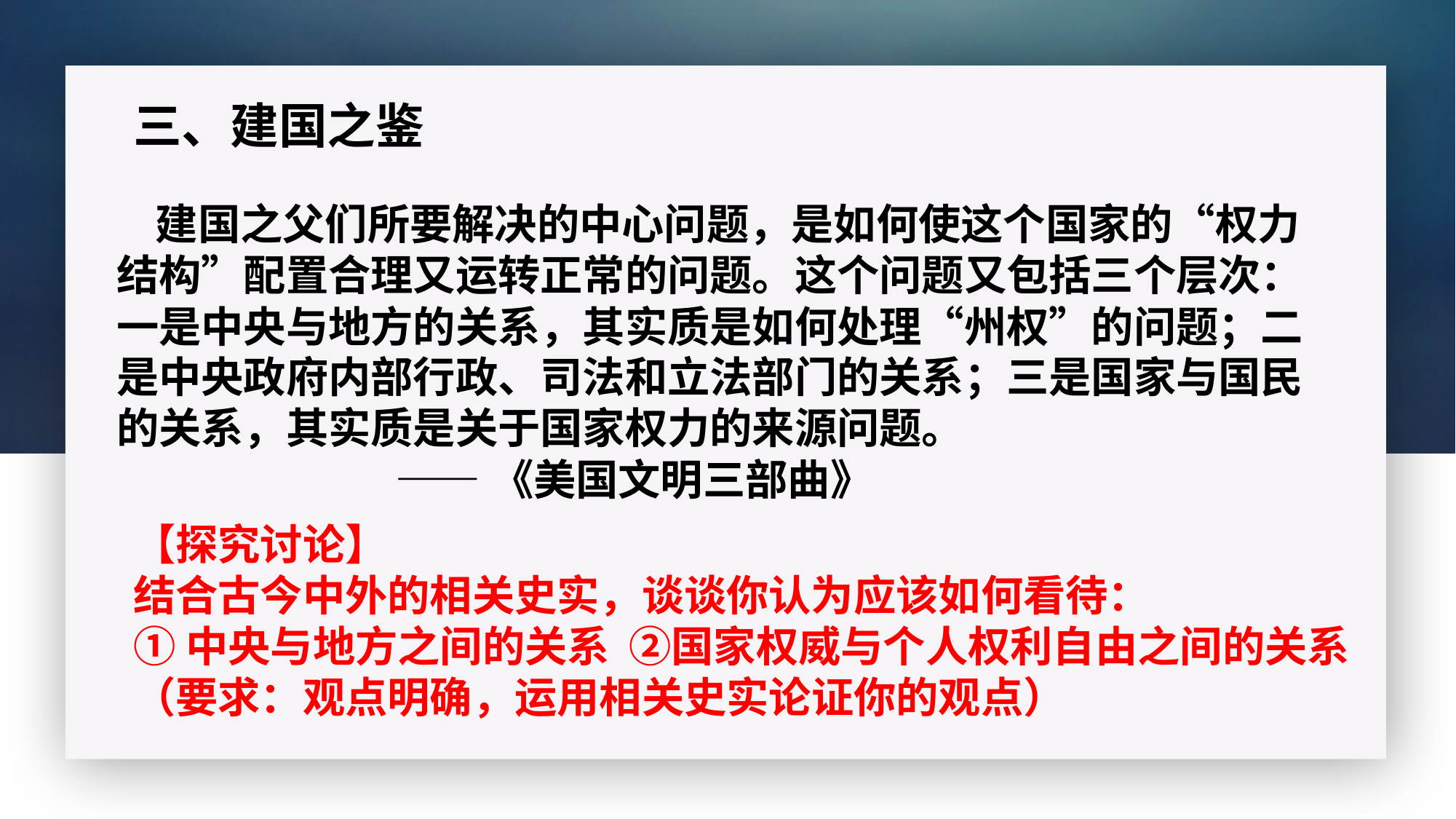

三、建国之鉴
   建国之父们所要解决的中心问题，是如何使这个国家的“权力结构”配置合理又运转正常的问题。这个问题又包括三个层次：一是中央与地方的关系，其实质是如何处理“州权”的问题；二是中央政府内部行政、司法和立法部门的关系；三是国家与国民的关系，其实质是关于国家权力的来源问题。
                             ——《美国文明三部曲》
【探究讨论】
结合古今中外的相关史实，谈谈你认为应该如何看待：
①中央与地方之间的关系  ②国家权威与个人权利自由之间的关系
（要求：观点明确，运用相关史实论证你的观点）